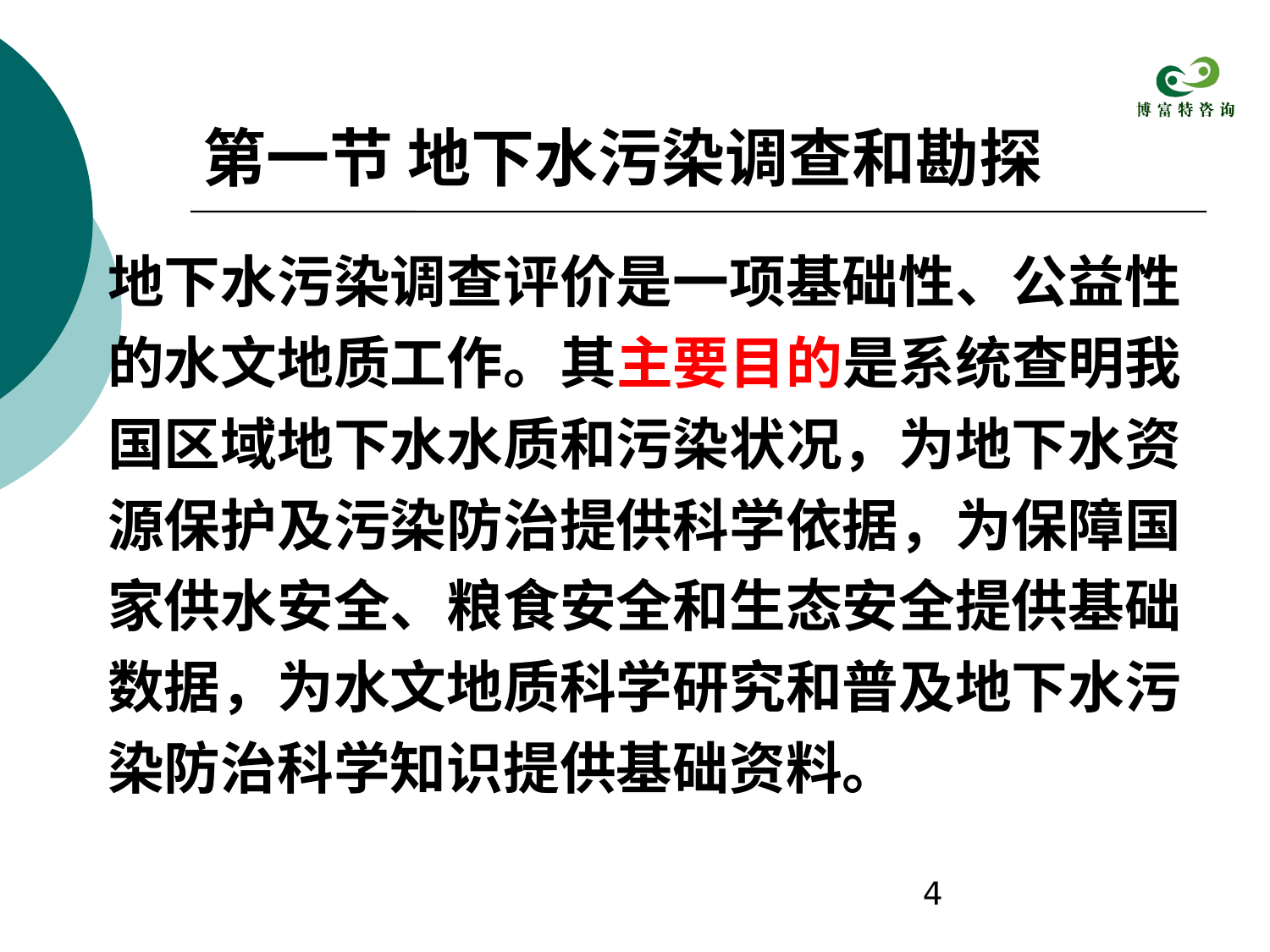

第一节 地下水污染调查和勘探
地下水污染调查评价是一项基础性、公益性的水文地质工作。其主要目的是系统查明我国区域地下水水质和污染状况，为地下水资源保护及污染防治提供科学依据，为保障国家供水安全、粮食安全和生态安全提供基础数据，为水文地质科学研究和普及地下水污染防治科学知识提供基础资料。

4